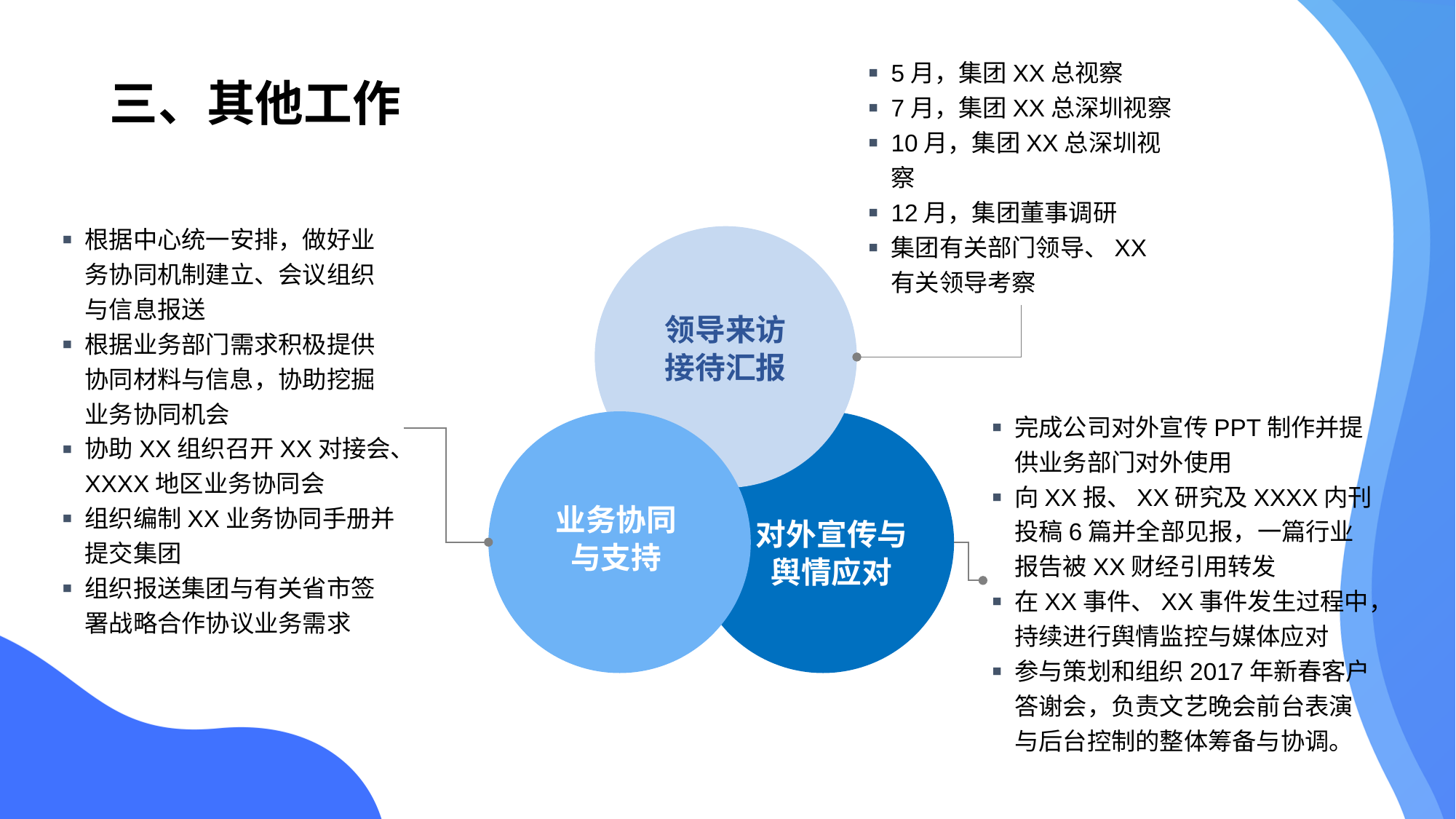

5月，集团XX总视察
7月，集团XX总深圳视察
10月，集团XX总深圳视察
12月，集团董事调研
集团有关部门领导、XX有关领导考察
三、其他工作
根据中心统一安排，做好业务协同机制建立、会议组织与信息报送
根据业务部门需求积极提供协同材料与信息，协助挖掘业务协同机会
协助XX组织召开XX对接会、XXXX地区业务协同会
组织编制XX业务协同手册并提交集团
组织报送集团与有关省市签署战略合作协议业务需求

领导来访
接待汇报
完成公司对外宣传PPT制作并提供业务部门对外使用
向XX报、XX研究及XXXX内刊投稿6篇并全部见报，一篇行业报告被XX财经引用转发
在XX事件、XX事件发生过程中，持续进行舆情监控与媒体应对
参与策划和组织2017年新春客户答谢会，负责文艺晚会前台表演与后台控制的整体筹备与协调。
业务协同
与支持
对外宣传与舆情应对